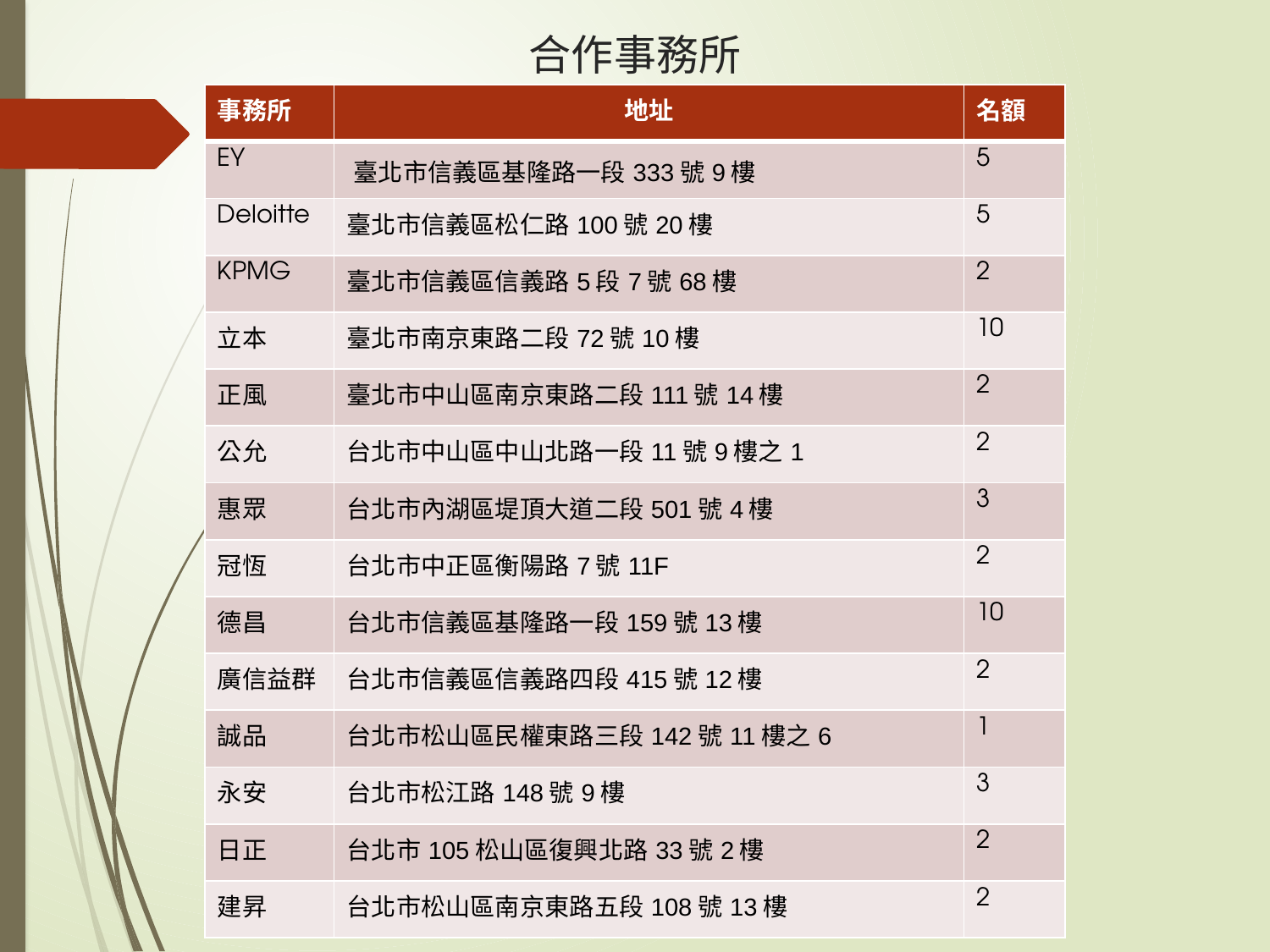

# 合作事務所
| 事務所 | 地址 | 名額 |
| --- | --- | --- |
| EY | 臺北市信義區基隆路一段333號9樓 | 5 |
| Deloitte | 臺北市信義區松仁路100號20樓 | 5 |
| KPMG | 臺北市信義區信義路5段7號68樓 | 2 |
| 立本 | 臺北市南京東路二段72號10樓 | 10 |
| 正風 | 臺北市中山區南京東路二段111號14樓 | 2 |
| 公允 | 台北市中山區中山北路一段11號9樓之1 | 2 |
| 惠眾 | 台北市內湖區堤頂大道二段501號4樓 | 3 |
| 冠恆 | 台北市中正區衡陽路7號11F | 2 |
| 德昌 | 台北市信義區基隆路一段159號13樓 | 10 |
| 廣信益群 | 台北市信義區信義路四段415號12樓 | 2 |
| 誠品 | 台北市松山區民權東路三段142號11樓之6 | 1 |
| 永安 | 台北市松江路148號9樓 | 3 |
| 日正 | 台北市105松山區復興北路33號2樓 | 2 |
| 建昇 | 台北市松山區南京東路五段108號13樓 | 2 |